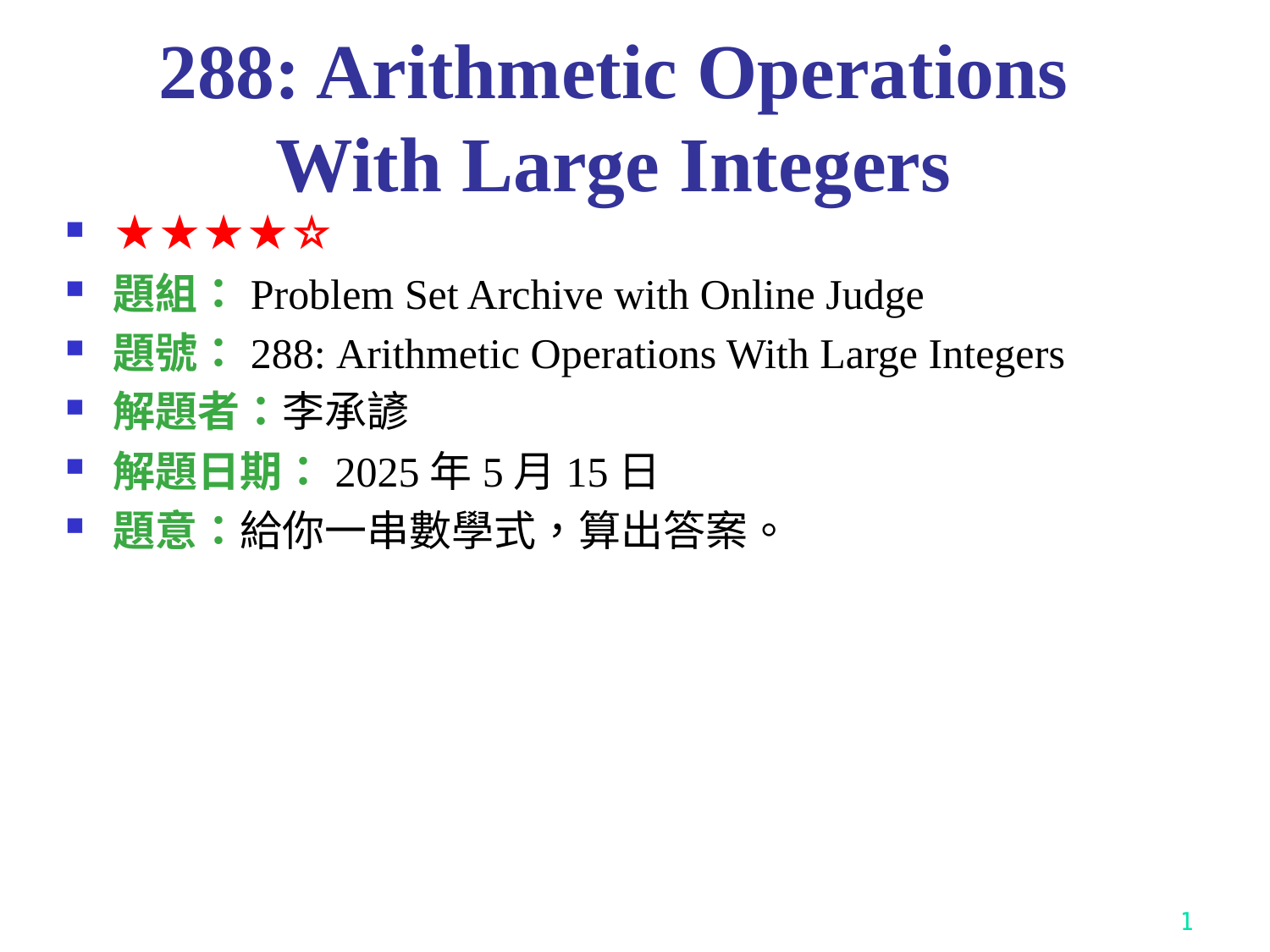

# 288: Arithmetic Operations With Large Integers
★★★★☆
題組：Problem Set Archive with Online Judge
題號：288: Arithmetic Operations With Large Integers
解題者：李承諺
解題日期：2025年5月15日
題意：給你一串數學式，算出答案。
1